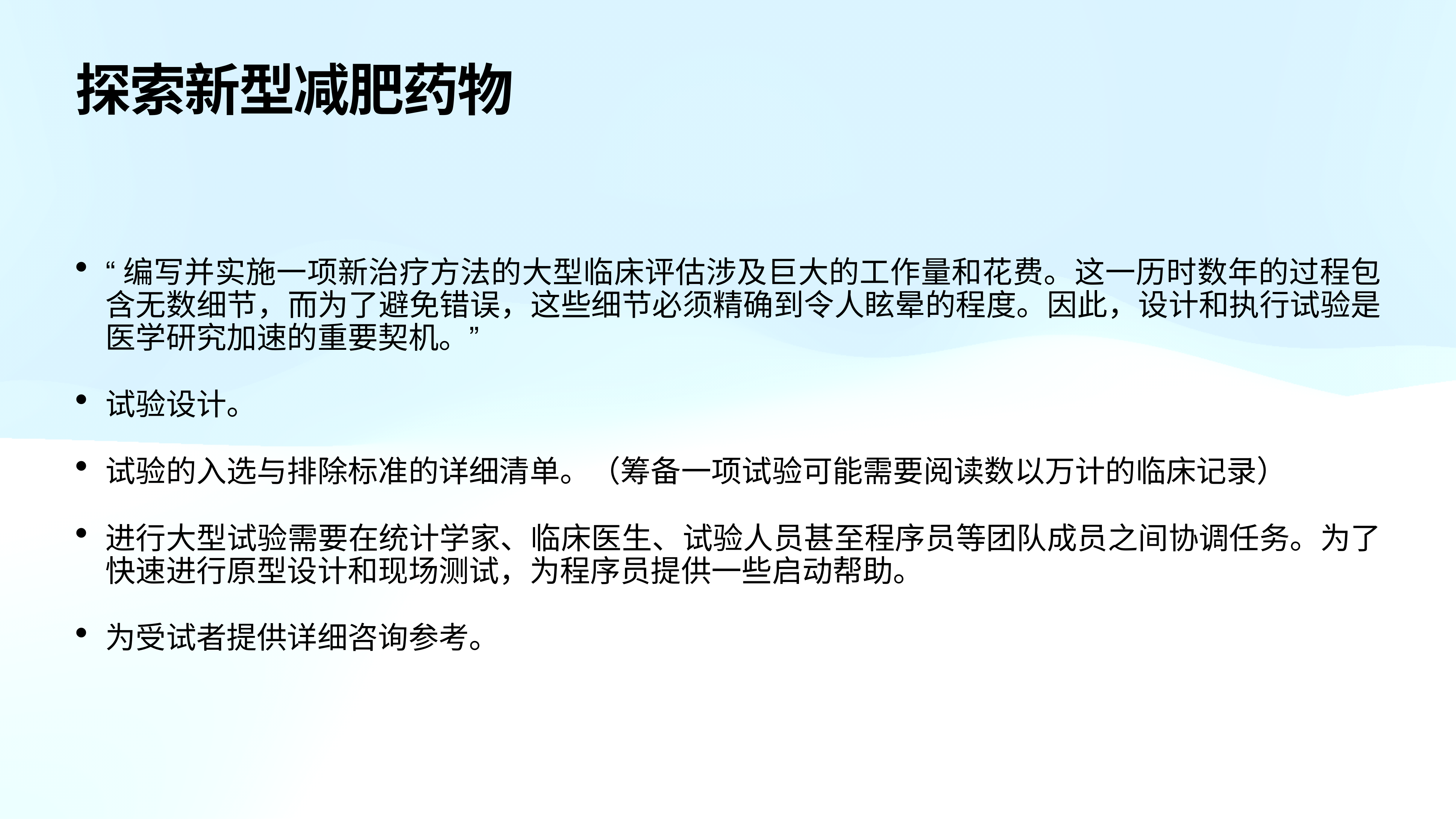

# 探索新型减肥药物

“编写并实施一项新治疗方法的大型临床评估涉及巨大的工作量和花费。这一历时数年的过程包含无数细节，而为了避免错误，这些细节必须精确到令人眩晕的程度。因此，设计和执行试验是医学研究加速的重要契机。”
试验设计。
试验的入选与排除标准的详细清单。（筹备一项试验可能需要阅读数以万计的临床记录）
进行大型试验需要在统计学家、临床医生、试验人员甚至程序员等团队成员之间协调任务。为了快速进行原型设计和现场测试，为程序员提供一些启动帮助。
为受试者提供详细咨询参考。